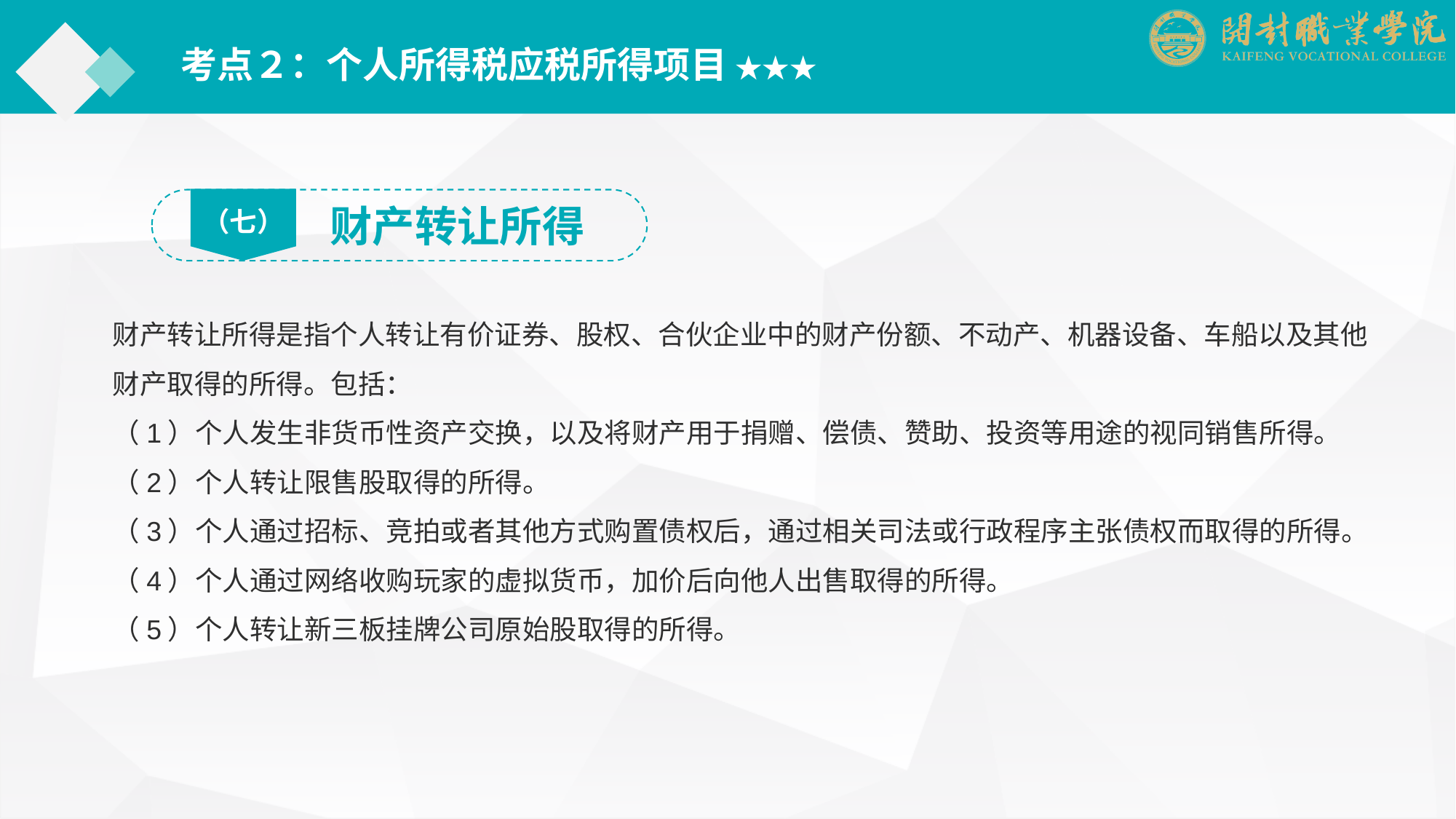

考点２：个人所得税应税所得项目 ★★★
（七）

财产转让所得
财产转让所得是指个人转让有价证券、股权、合伙企业中的财产份额、不动产、机器设备、车船以及其他财产取得的所得。包括：
（1）个人发生非货币性资产交换，以及将财产用于捐赠、偿债、赞助、投资等用途的视同销售所得。
（2）个人转让限售股取得的所得。
（3）个人通过招标、竞拍或者其他方式购置债权后，通过相关司法或行政程序主张债权而取得的所得。
（4）个人通过网络收购玩家的虚拟货币，加价后向他人出售取得的所得。
（5）个人转让新三板挂牌公司原始股取得的所得。